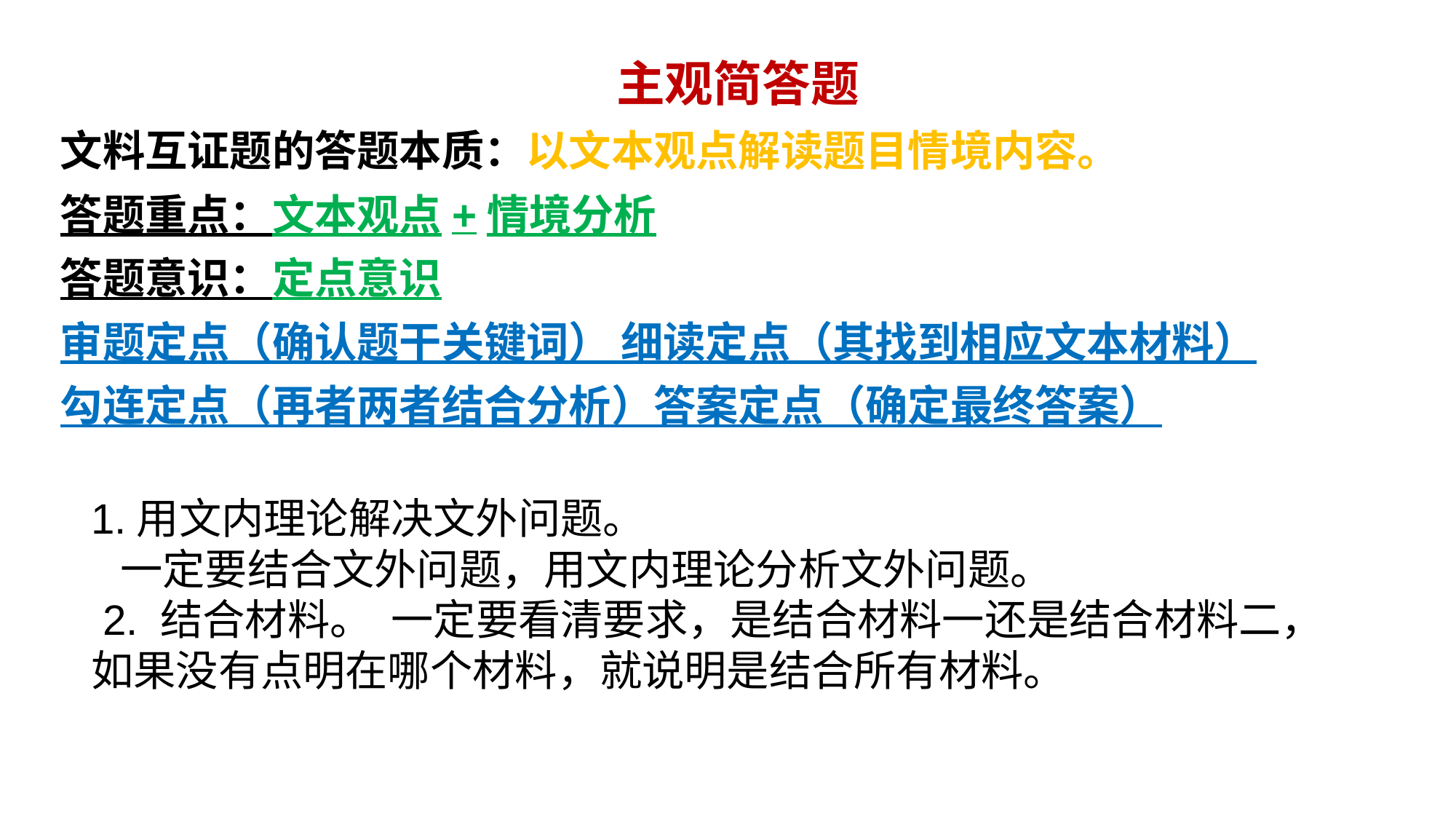

主观简答题
文料互证题的答题本质：以文本观点解读题目情境内容。
答题重点：文本观点+情境分析
答题意识：定点意识
审题定点（确认题干关键词） 细读定点（其找到相应文本材料）
勾连定点（再者两者结合分析）答案定点（确定最终答案）
1.用文内理论解决文外问题。
  一定要结合文外问题，用文内理论分析文外问题。
 2. 结合材料。  一定要看清要求，是结合材料一还是结合材料二，如果没有点明在哪个材料，就说明是结合所有材料。